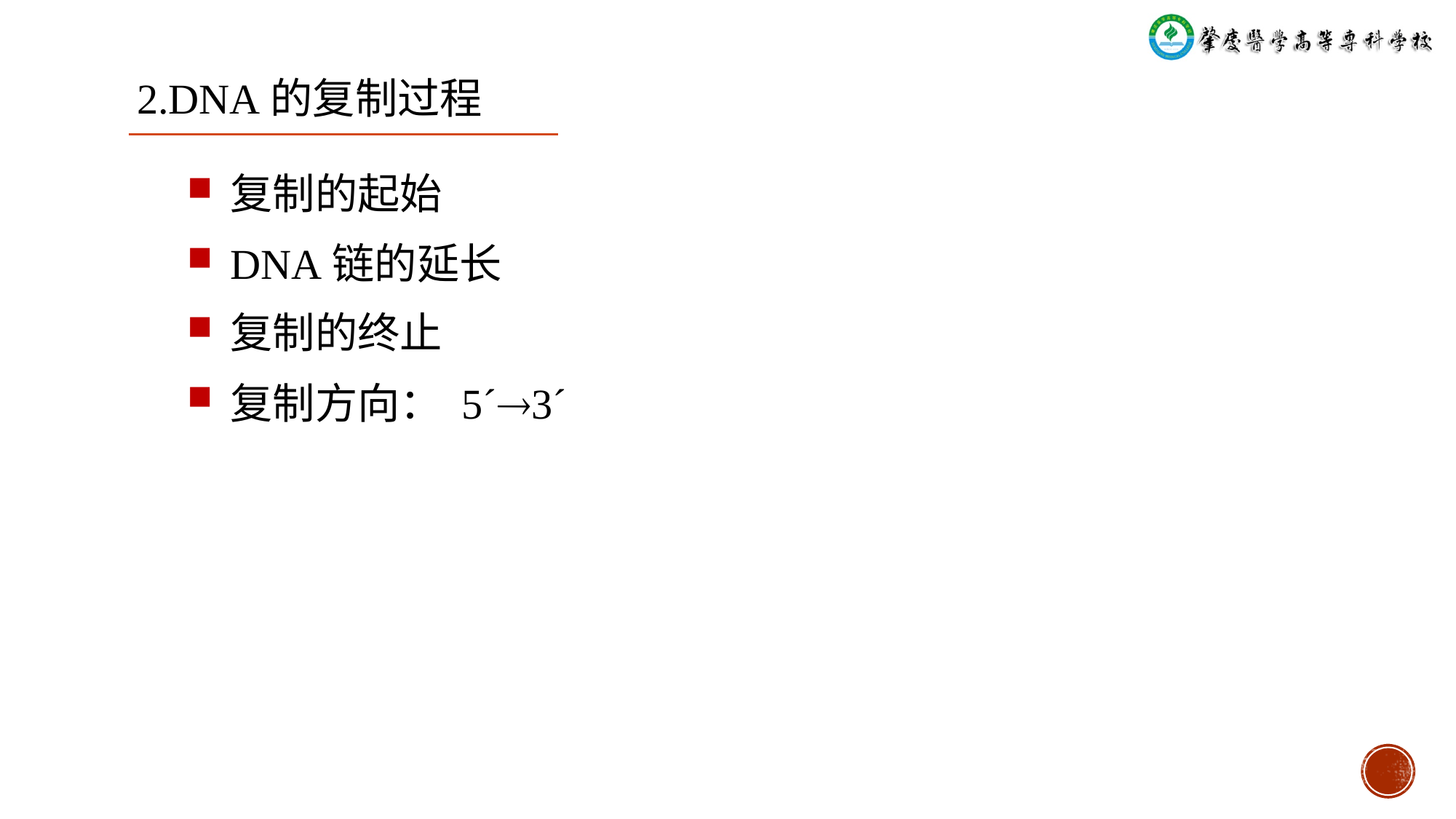

# 2.DNA的复制过程
复制的起始
DNA链的延长
复制的终止
复制方向： 5´→3´